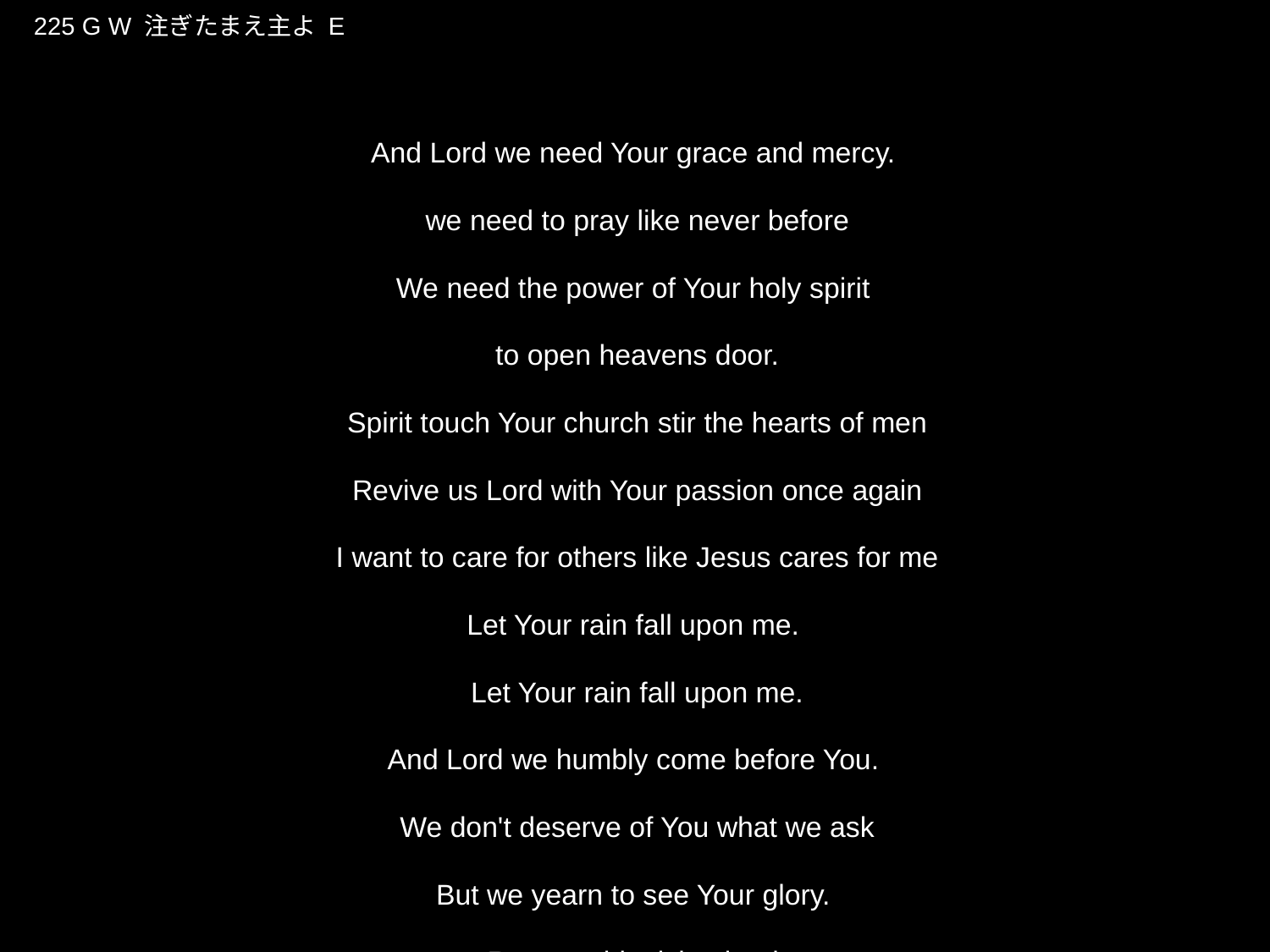

そそぎたまえしゅよ
★W
225 G W 注ぎたまえ主よ E
★５
And Lord we need Your grace and mercy.
we need to pray like never before
We need the power of Your holy spirit
to open heavens door.
Spirit touch Your church stir the hearts of men
Revive us Lord with Your passion once again
I want to care for others like Jesus cares for me
Let Your rain fall upon me.
Let Your rain fall upon me.
And Lord we humbly come before You.
We don't deserve of You what we ask
But we yearn to see Your glory.
Restore this dying land.